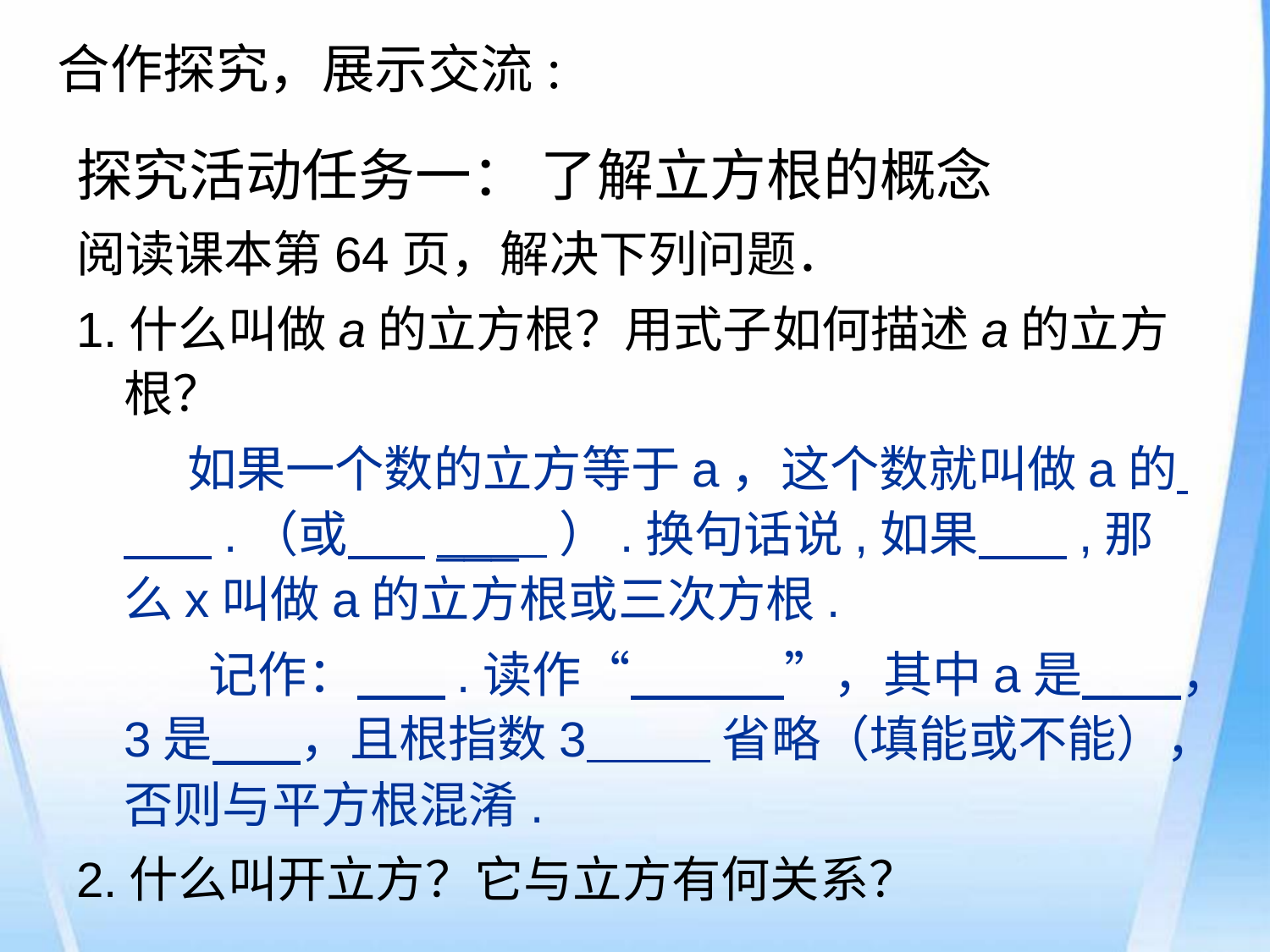

合作探究，展示交流:
探究活动任务一： 了解立方根的概念
阅读课本第64页，解决下列问题．
1.什么叫做a的立方根？用式子如何描述a的立方根？
         如果一个数的立方等于a，这个数就叫做a的          .（或       ___  ）.换句话说,如果        ,那么x叫做a的立方根或三次方根.
           记作：        .读作“              ”，其中a是         ，3是        ，且根指数3         省略（填能或不能），否则与平方根混淆.
2.什么叫开立方？它与立方有何关系？